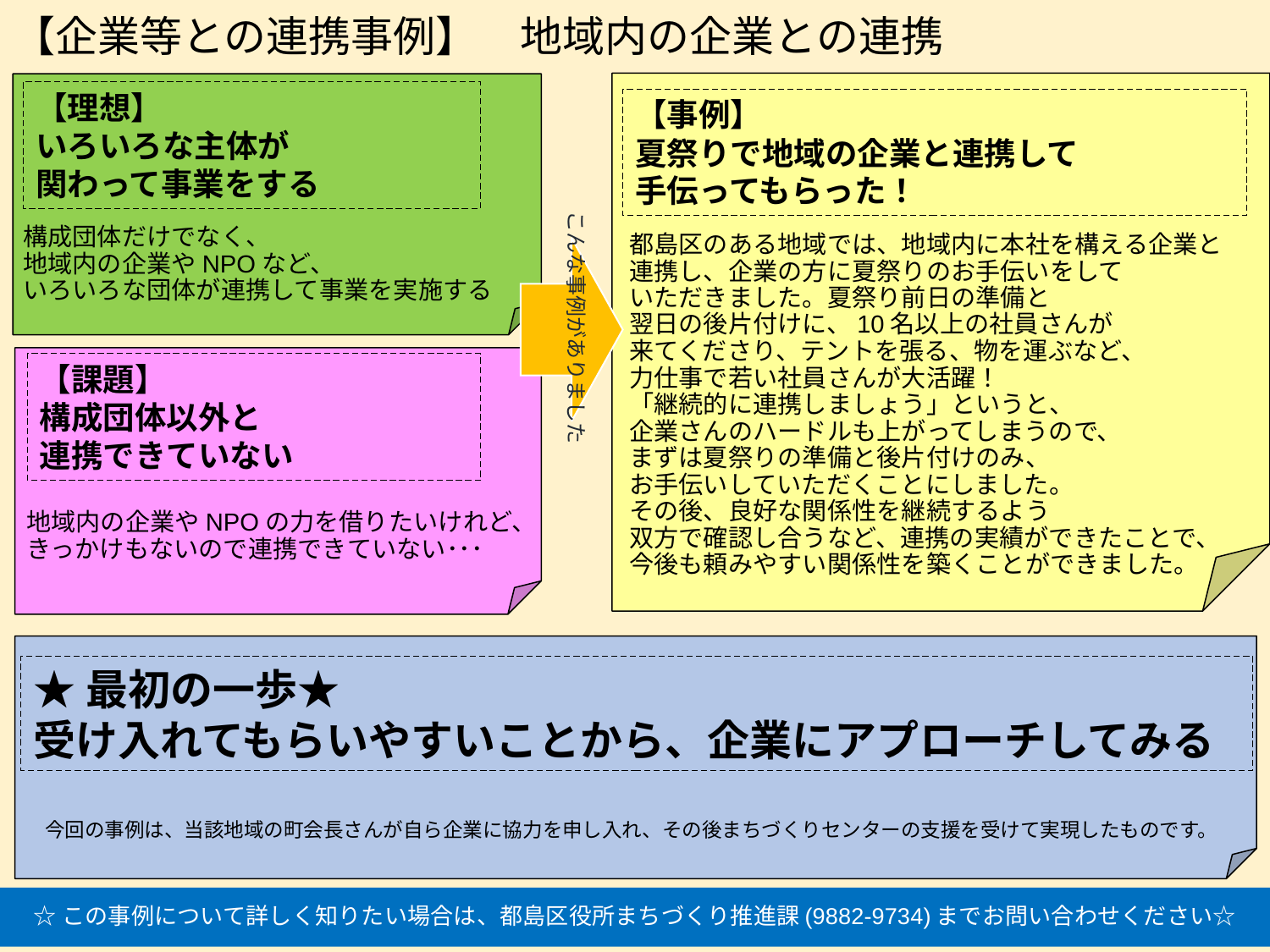

# 【企業等との連携事例】　地域内の企業との連携

【理想】
いろいろな主体が
関わって事業をする
【事例】
夏祭りで地域の企業と連携して
手伝ってもらった！
こんな事例がありました
都島区のある地域では、地域内に本社を構える企業と連携し、企業の方に夏祭りのお手伝いをして
いただきました。夏祭り前日の準備と
翌日の後片付けに、10名以上の社員さんが
来てくださり、テントを張る、物を運ぶなど、
力仕事で若い社員さんが大活躍！
「継続的に連携しましょう」というと、
企業さんのハードルも上がってしまうので、
まずは夏祭りの準備と後片付けのみ、
お手伝いしていただくことにしました。
その後、良好な関係性を継続するよう
双方で確認し合うなど、連携の実績ができたことで、今後も頼みやすい関係性を築くことができました。
構成団体だけでなく、
地域内の企業やNPOなど、
いろいろな団体が連携して事業を実施する

【課題】
構成団体以外と
連携できていない
地域内の企業やNPOの力を借りたいけれど、
きっかけもないので連携できていない･･･

★最初の一歩★
受け入れてもらいやすいことから、企業にアプローチしてみる
今回の事例は、当該地域の町会長さんが自ら企業に協力を申し入れ、その後まちづくりセンターの支援を受けて実現したものです。
☆この事例について詳しく知りたい場合は、都島区役所まちづくり推進課(9882-9734)までお問い合わせください☆